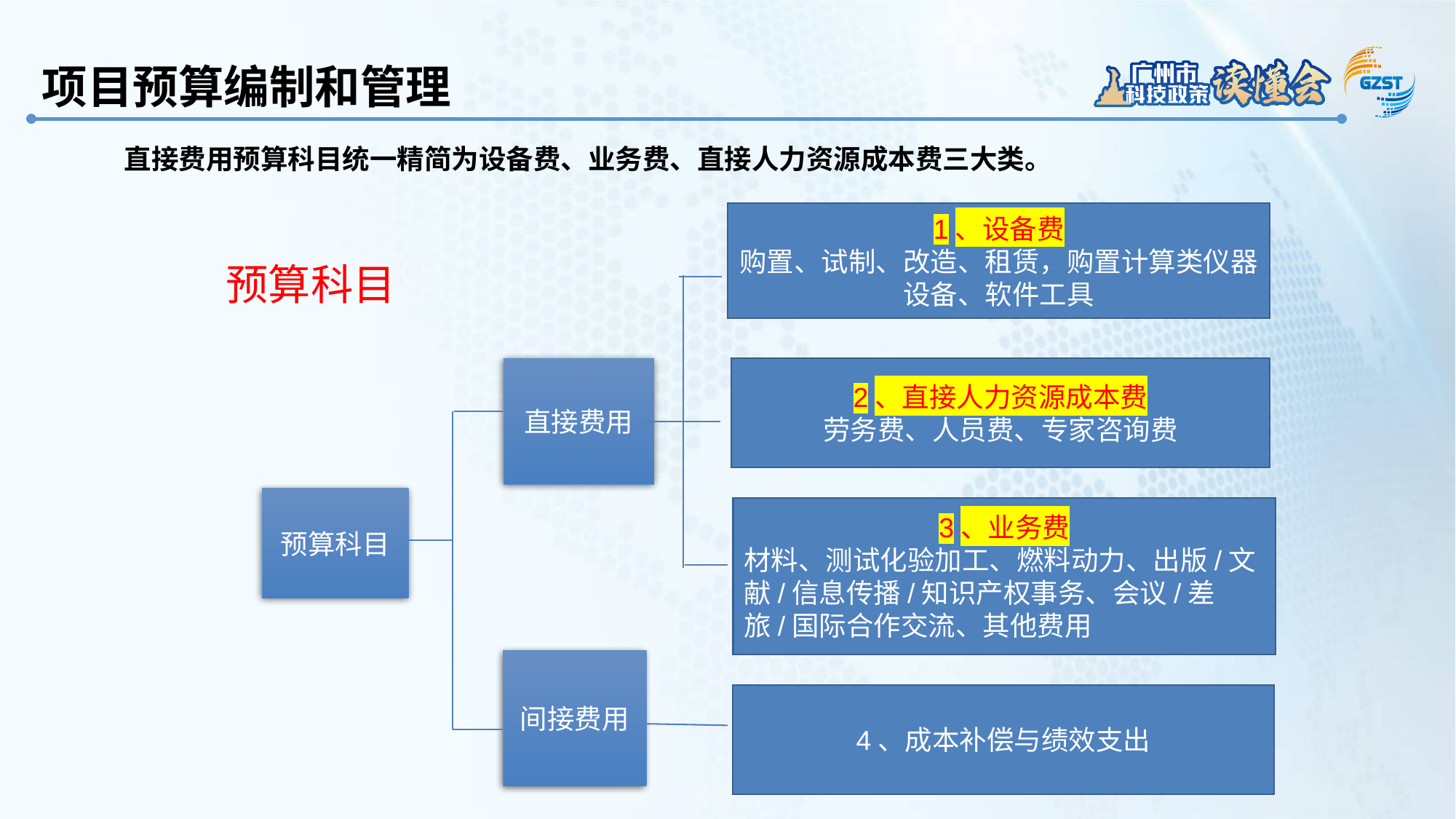

项目预算编制和管理
直接费用预算科目统一精简为设备费、业务费、直接人力资源成本费三大类。
1、设备费
购置、试制、改造、租赁，购置计算类仪器设备、软件工具
预算科目
直接费用
2、直接人力资源成本费
劳务费、人员费、专家咨询费
预算科目
3、业务费
材料、测试化验加工、燃料动力、出版/文献/信息传播/知识产权事务、会议/差旅/国际合作交流、其他费用
间接费用
4、成本补偿与绩效支出